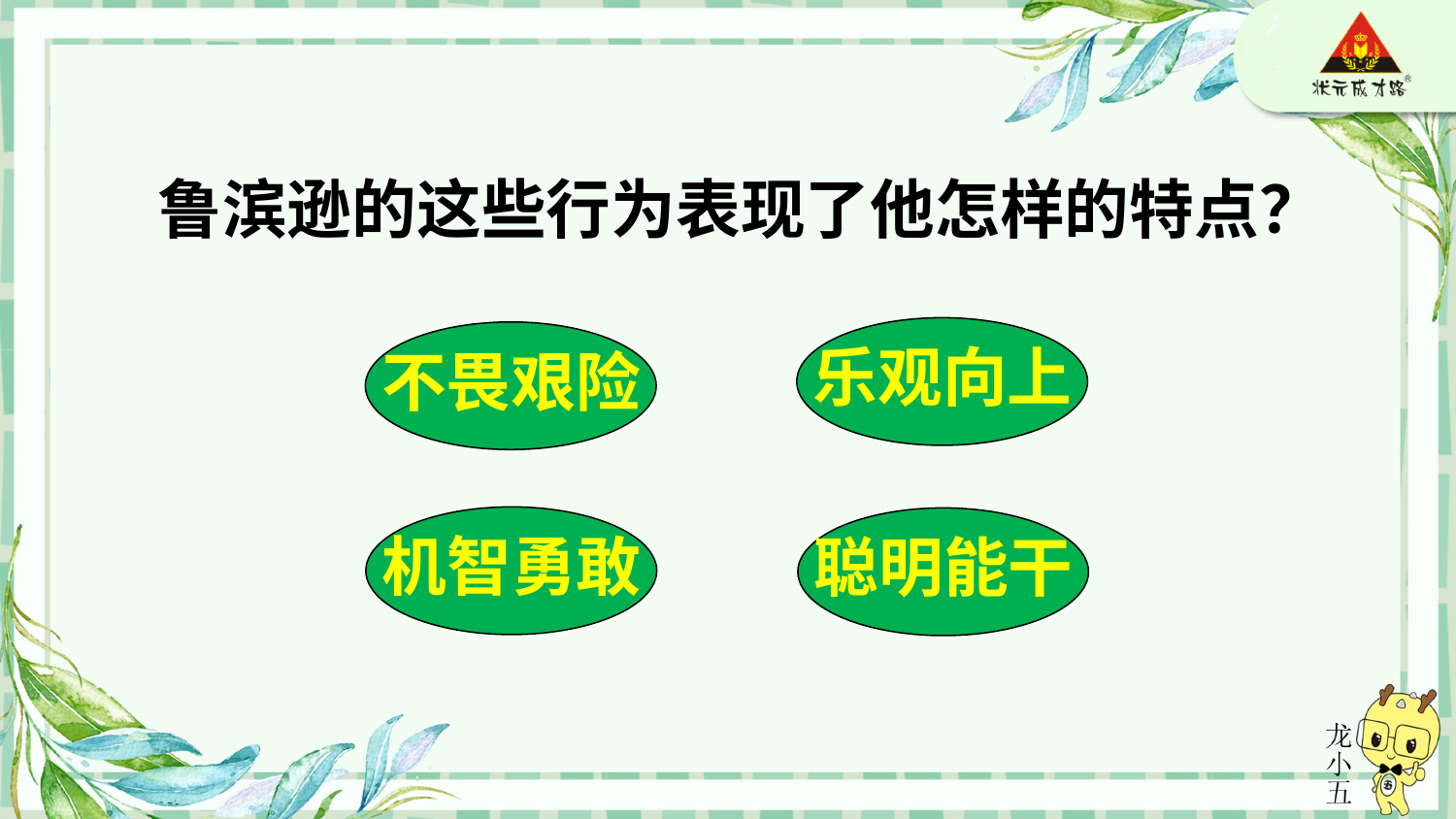

鲁滨逊的这些行为表现了他怎样的特点？

乐观向上

不畏艰险

机智勇敢

聪明能干